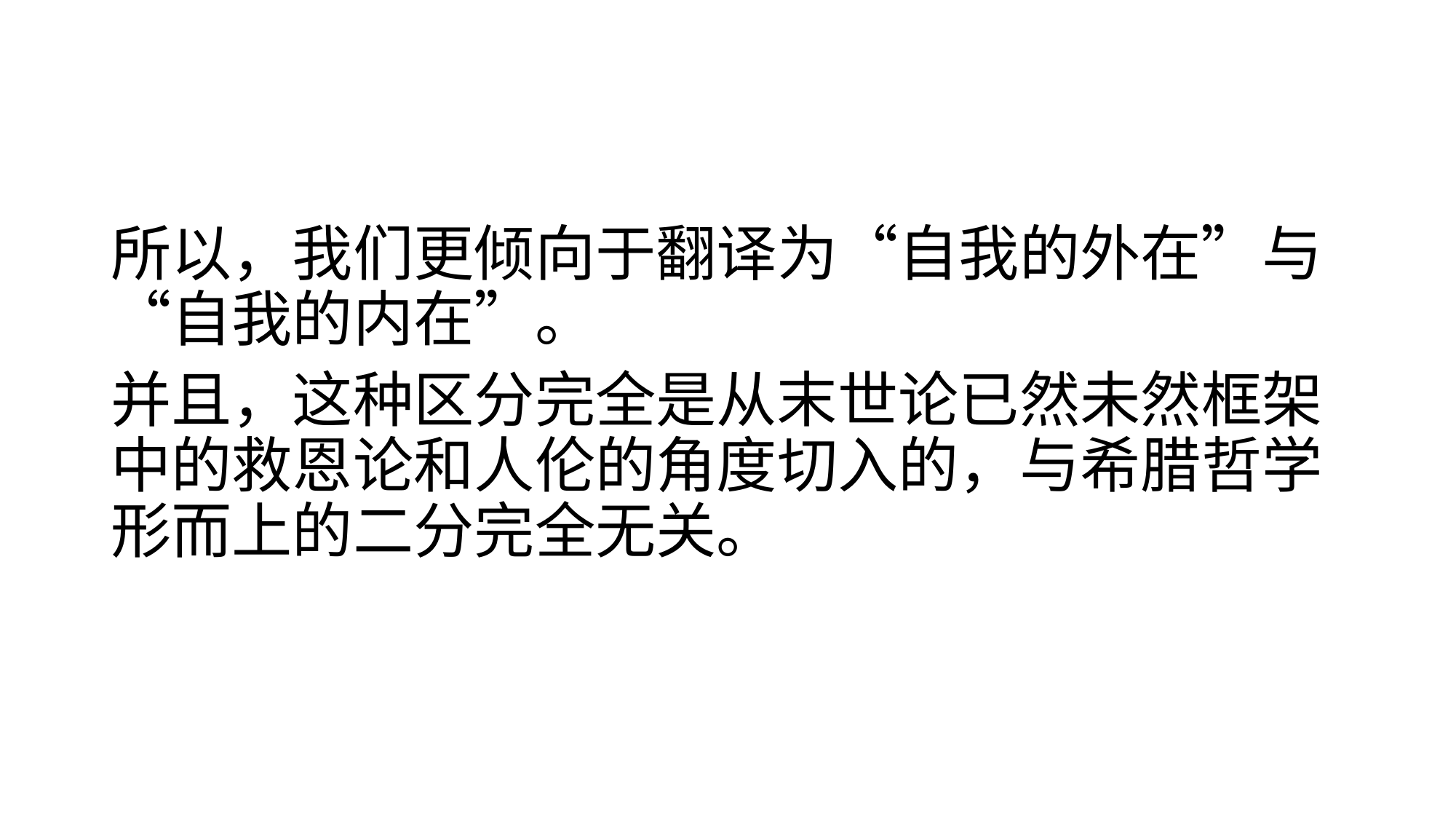

#
所以，我们更倾向于翻译为“自我的外在”与“自我的内在”。
并且，这种区分完全是从末世论已然未然框架中的救恩论和人伦的角度切入的，与希腊哲学形而上的二分完全无关。